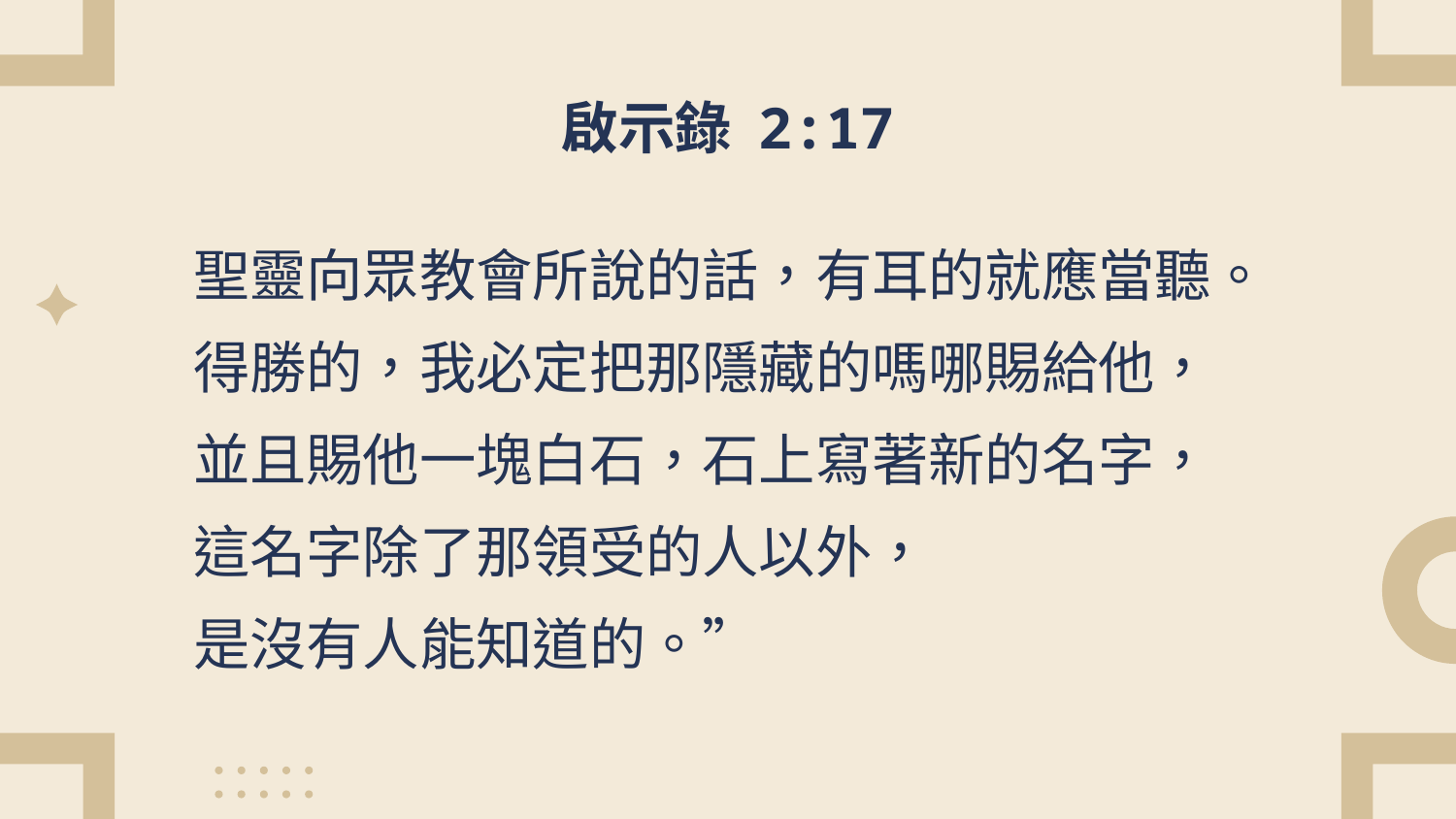

# 啟示錄 2:17
聖靈向眾教會所說的話，有耳的就應當聽。
得勝的，我必定把那隱藏的嗎哪賜給他，
並且賜他一塊白石，石上寫著新的名字，
這名字除了那領受的人以外，
是沒有人能知道的。”